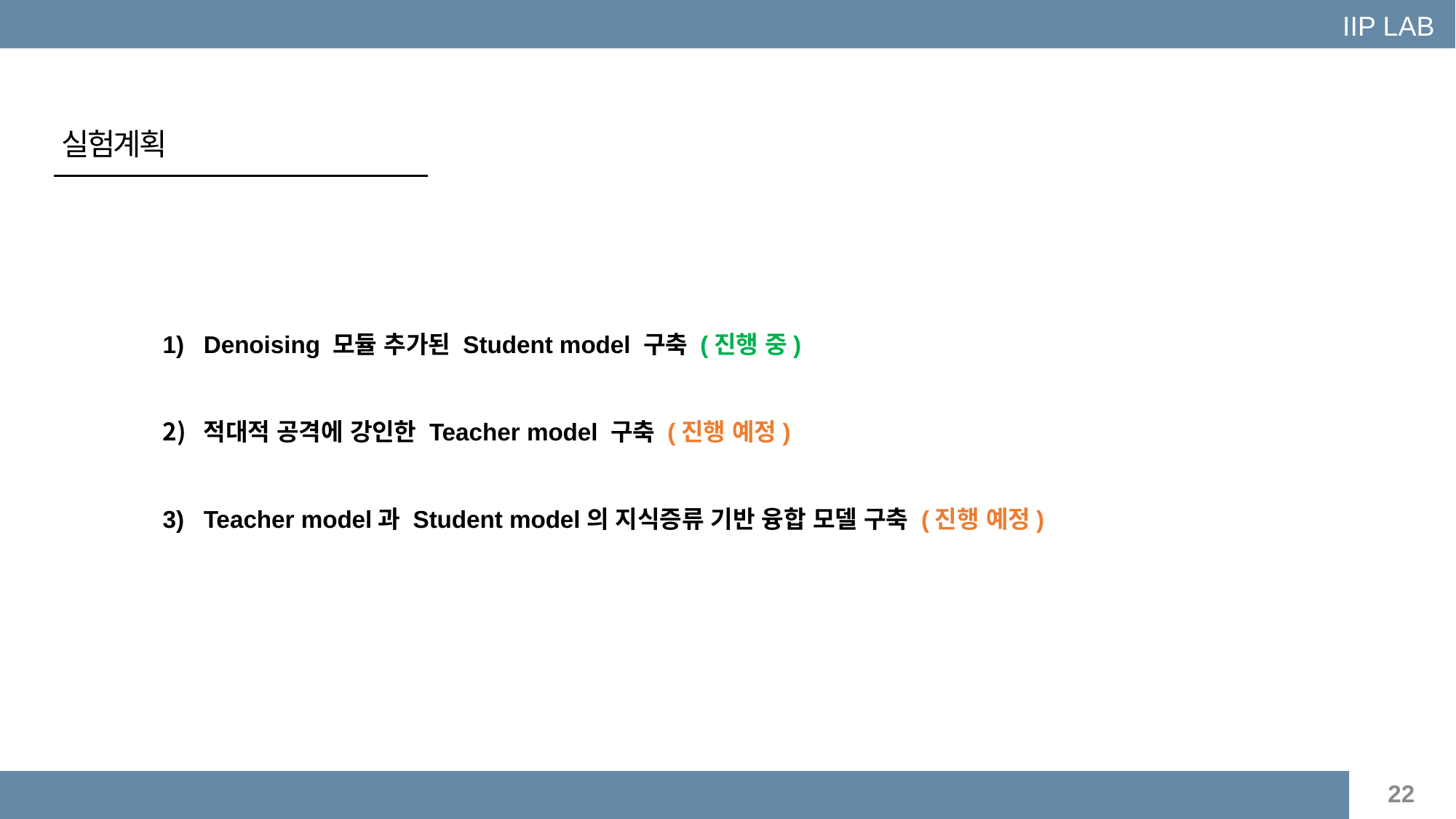

IIP LAB
실험계획

Denoising 모듈 추가된 Student model 구축 (진행 중)

적대적 공격에 강인한 Teacher model 구축 (진행 예정)

Teacher model과 Student model의 지식증류 기반 융합 모델 구축 (진행 예정)

22